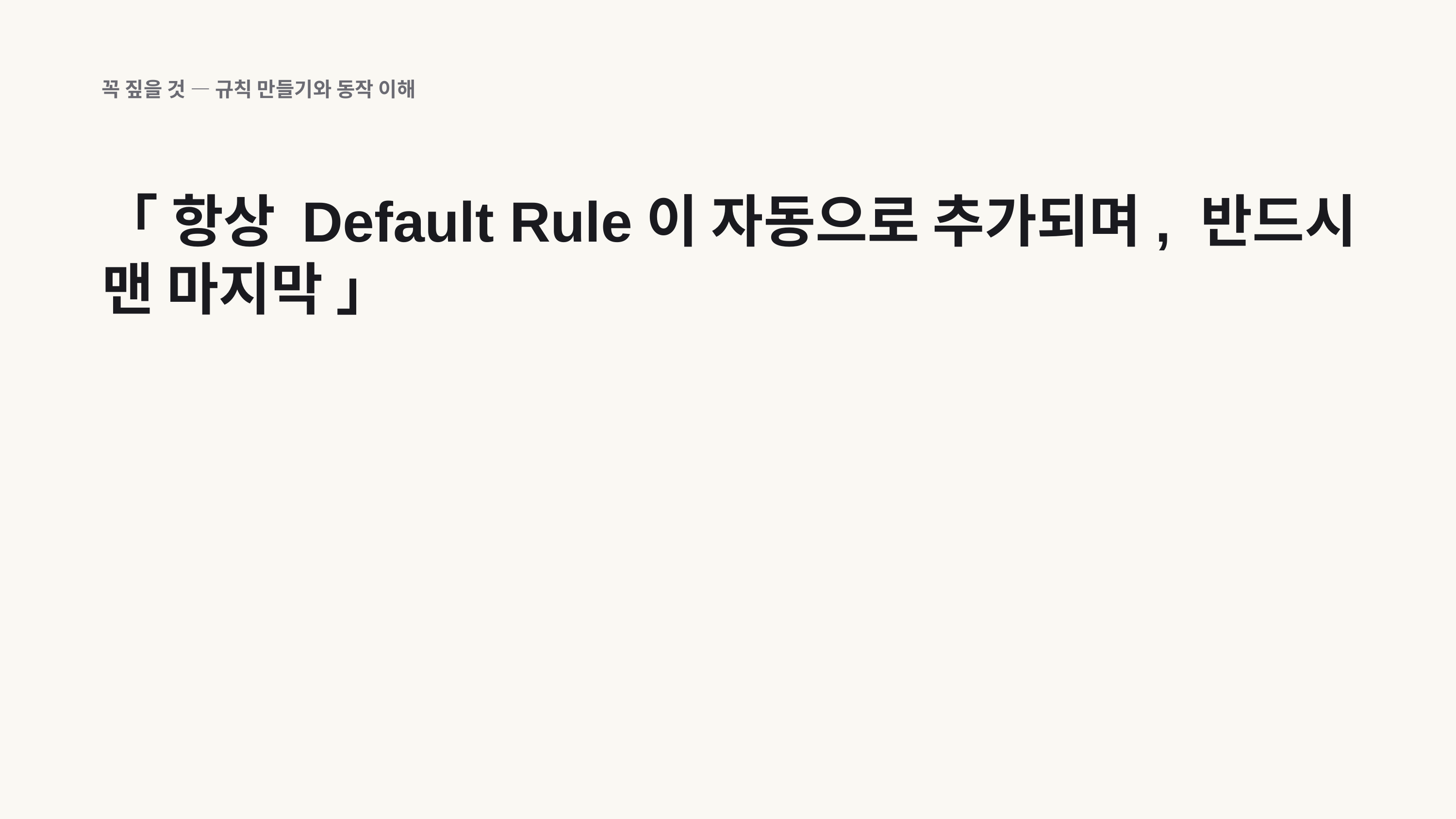

꼭 짚을 것 — 규칙 만들기와 동작 이해
「 항상 Default Rule이 자동으로 추가되며, 반드시 맨 마지막 」